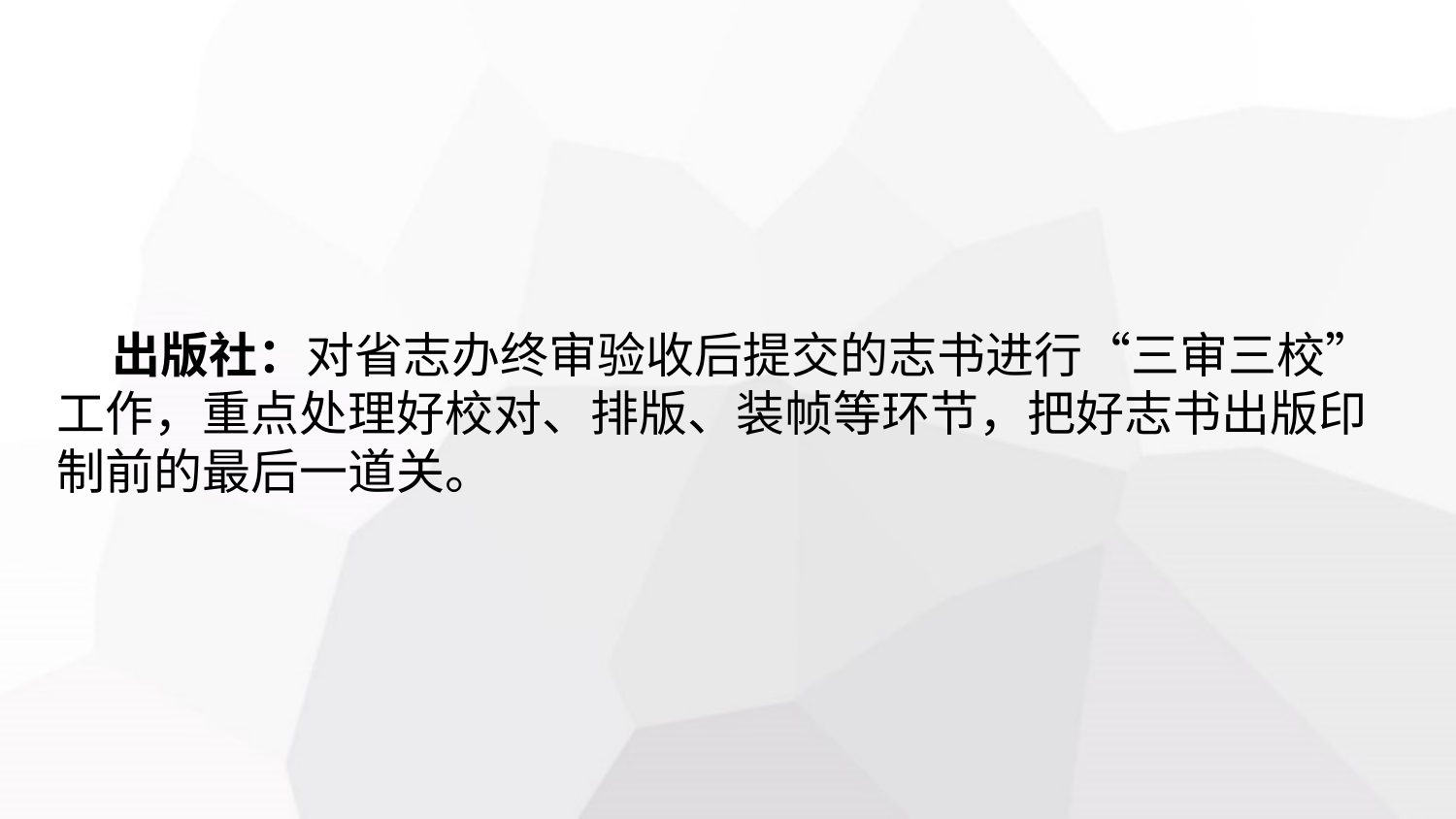

出版社：对省志办终审验收后提交的志书进行“三审三校”工作，重点处理好校对、排版、装帧等环节，把好志书出版印制前的最后一道关。